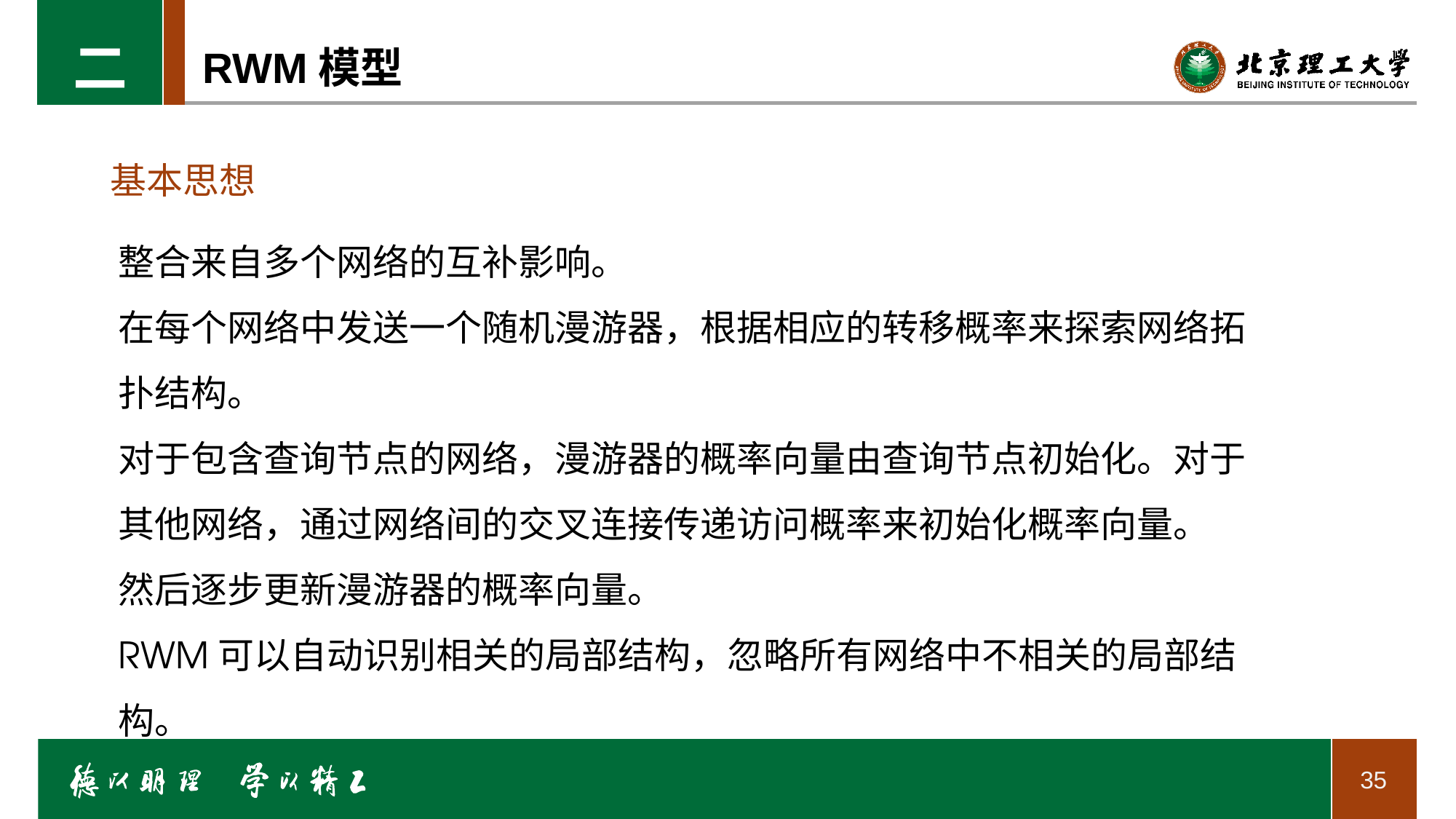

二
# RWM模型
基本思想
整合来自多个网络的互补影响。
在每个网络中发送一个随机漫游器，根据相应的转移概率来探索网络拓扑结构。
对于包含查询节点的网络，漫游器的概率向量由查询节点初始化。对于其他网络，通过网络间的交叉连接传递访问概率来初始化概率向量。
然后逐步更新漫游器的概率向量。
RWM可以自动识别相关的局部结构，忽略所有网络中不相关的局部结构。